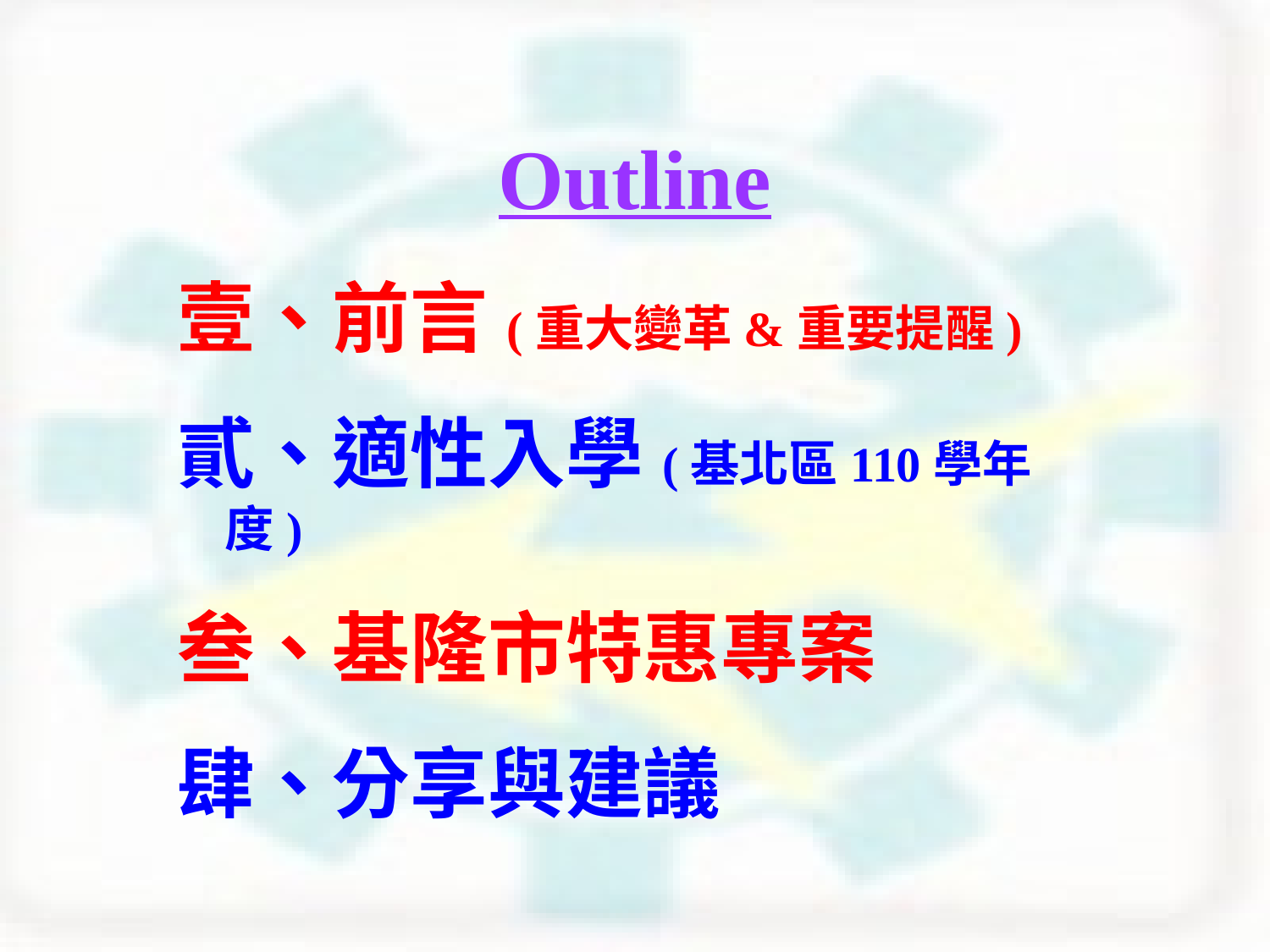

Outline
壹、前言(重大變革&重要提醒)
貳、適性入學(基北區110學年度)
叁、基隆市特惠專案
肆、分享與建議